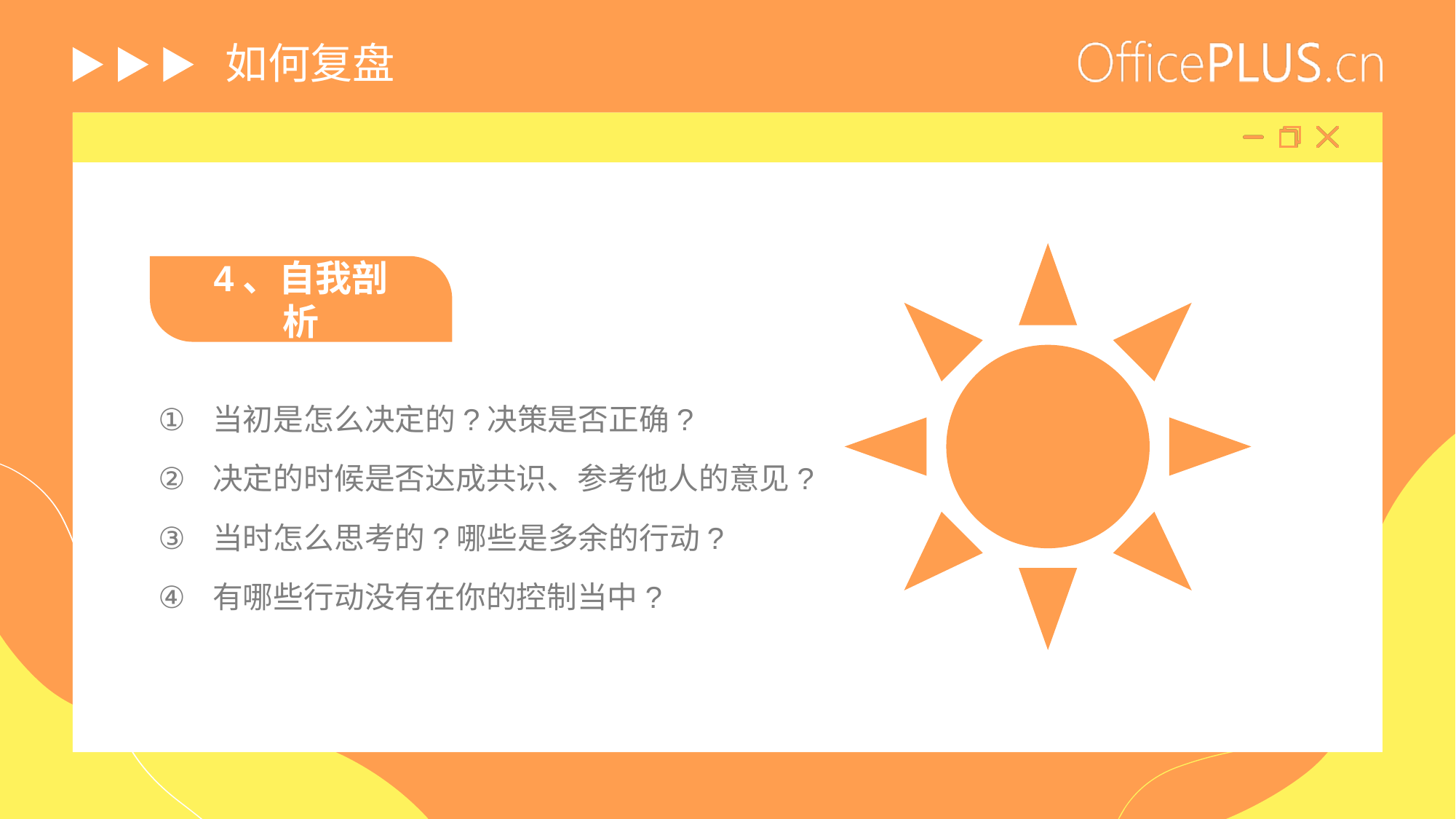

# 如何复盘

4、自我剖析
当初是怎么决定的?决策是否正确?
决定的时候是否达成共识、参考他人的意见?
当时怎么思考的?哪些是多余的行动?
有哪些行动没有在你的控制当中?